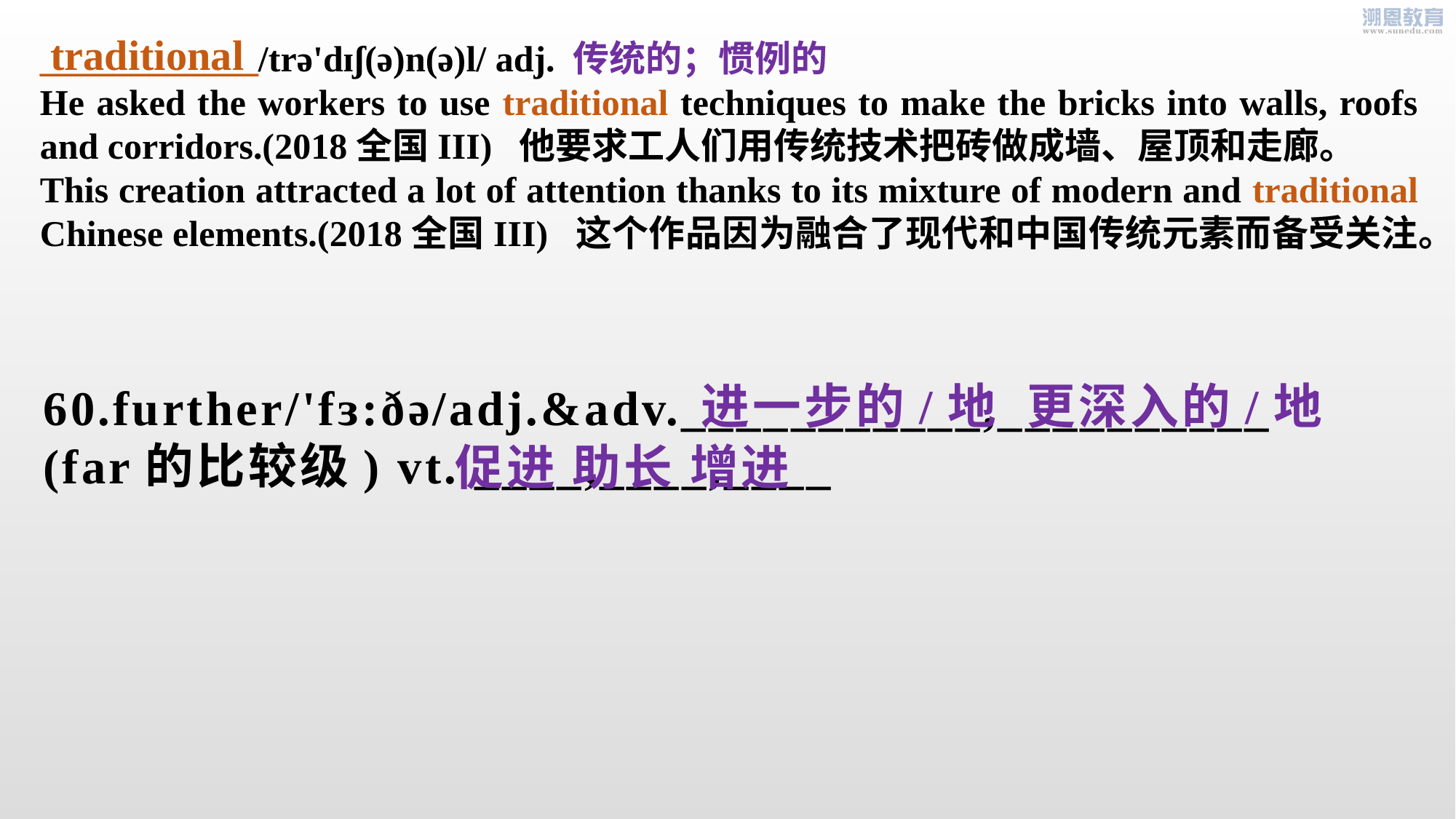

traditional
____________/trə'dɪʃ(ə)n(ə)l/ adj. 传统的；惯例的
He asked the workers to use traditional techniques to make the bricks into walls, roofs and corridors.(2018全国III)  他要求工人们用传统技术把砖做成墙、屋顶和走廊。
This creation attracted a lot of attention thanks to its mixture of modern and traditional Chinese elements.(2018全国III)  这个作品因为融合了现代和中国传统元素而备受关注。
 进一步的/地  更深入的/地
60.further/'fɜ:ðə/adj.&adv.___________,__________
(far的比较级) vt. ____,____,____

促进 助长 增进